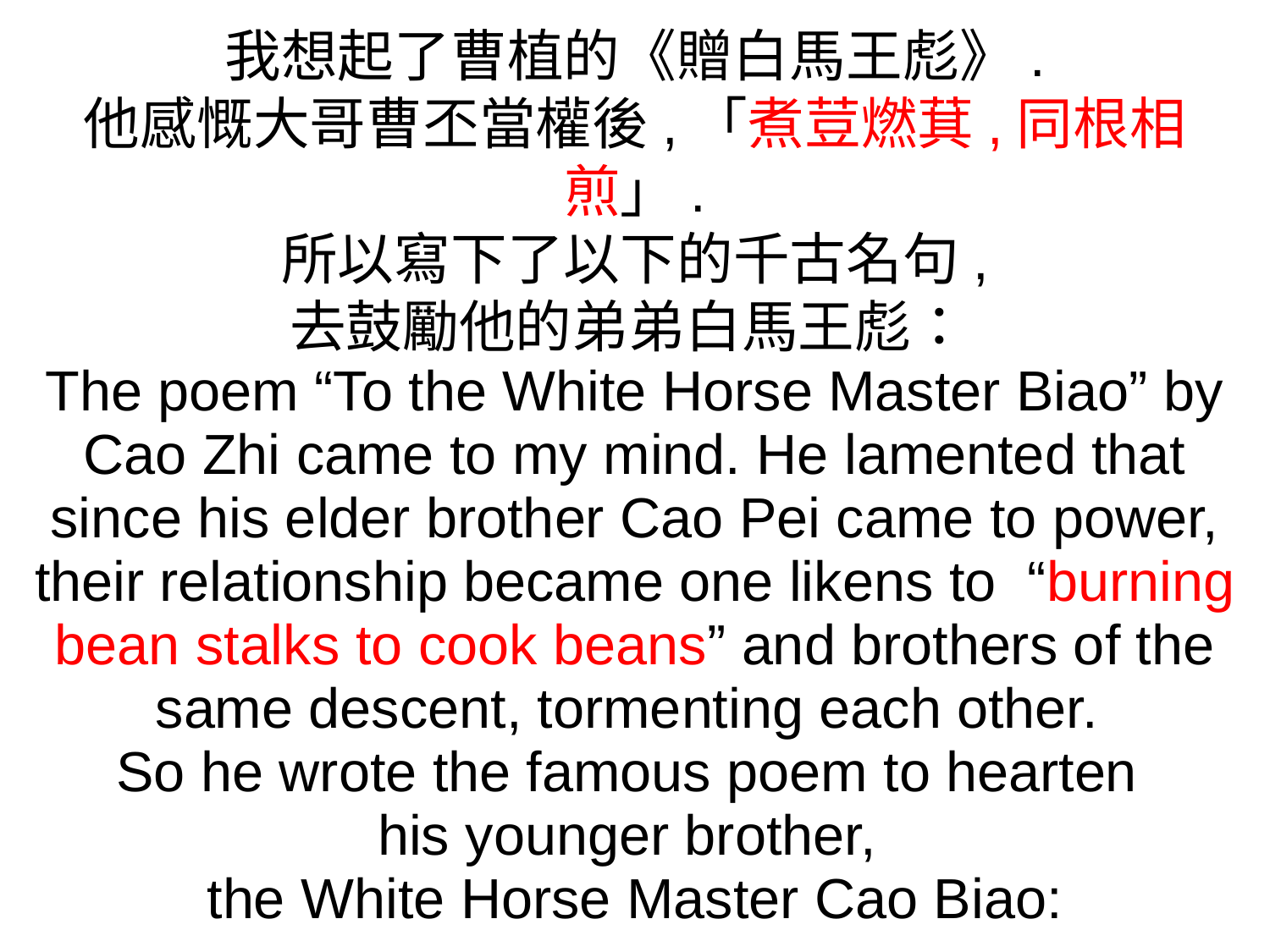

我想起了曹植的《贈白馬王彪》.
他感慨大哥曹丕當權後,「煮荳燃萁,同根相煎」.
所以寫下了以下的千古名句,
去鼓勵他的弟弟白馬王彪：
The poem “To the White Horse Master Biao” by Cao Zhi came to my mind. He lamented that since his elder brother Cao Pei came to power, their relationship became one likens to  “burning bean stalks to cook beans” and brothers of the same descent, tormenting each other.
So he wrote the famous poem to hearten
his younger brother,
the White Horse Master Cao Biao: